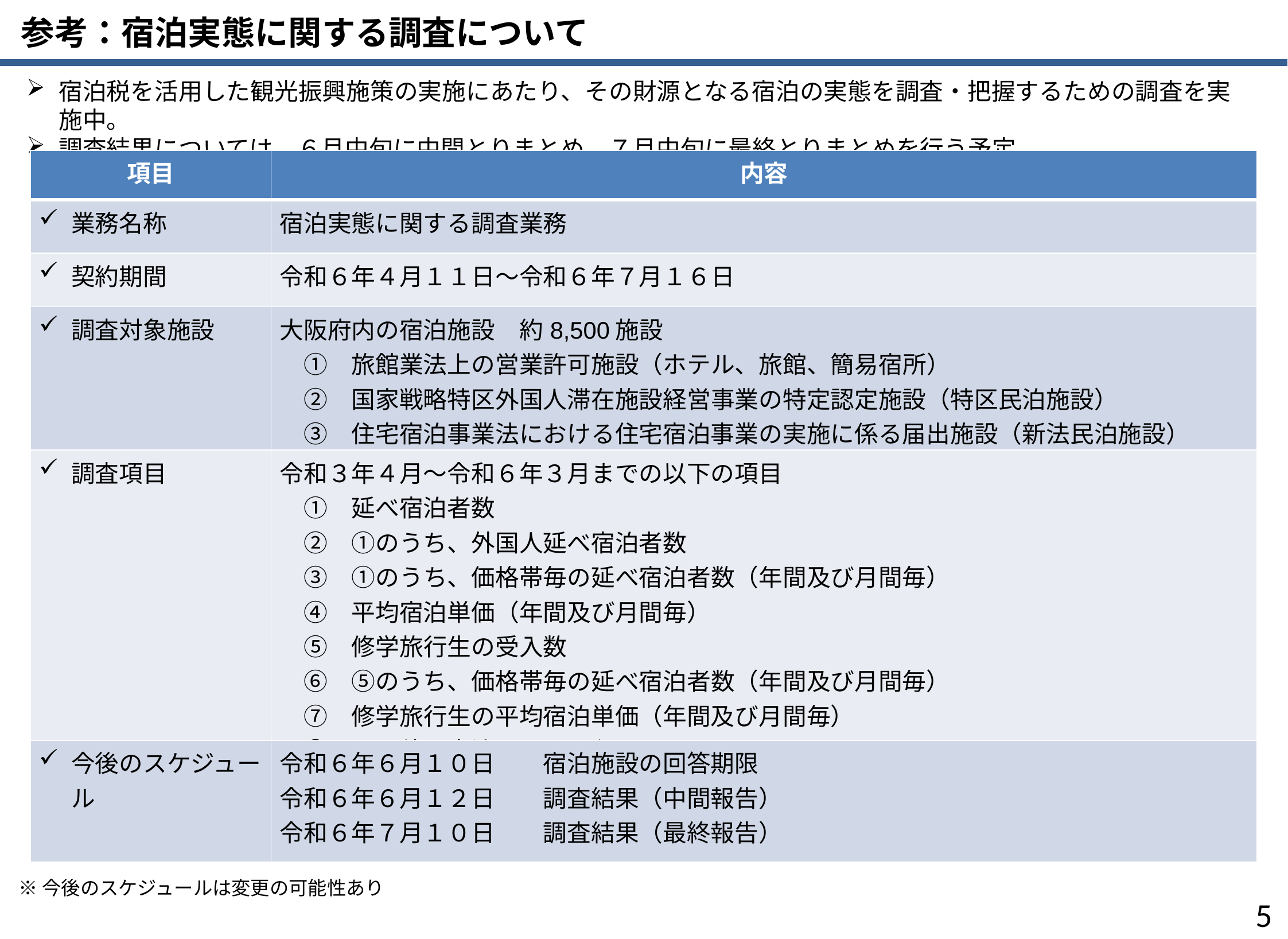

参考：宿泊実態に関する調査について
宿泊税を活用した観光振興施策の実施にあたり、その財源となる宿泊の実態を調査・把握するための調査を実施中。
調査結果については、６月中旬に中間とりまとめ、７月中旬に最終とりまとめを行う予定。
| 項目 | 内容 |
| --- | --- |
| 業務名称 | 宿泊実態に関する調査業務 |
| 契約期間 | 令和６年４月１１日～令和６年７月１６日 |
| 調査対象施設 | 大阪府内の宿泊施設　約8,500施設 　①　旅館業法上の営業許可施設（ホテル、旅館、簡易宿所） 　②　国家戦略特区外国人滞在施設経営事業の特定認定施設（特区民泊施設） 　③　住宅宿泊事業法における住宅宿泊事業の実施に係る届出施設（新法民泊施設） |
| 調査項目 | 令和３年４月～令和６年３月までの以下の項目 　①　延べ宿泊者数 　②　①のうち、外国人延べ宿泊者数 　③　①のうち、価格帯毎の延べ宿泊者数（年間及び月間毎） 　④　平均宿泊単価（年間及び月間毎） 　⑤　修学旅行生の受入数 　⑥　⑤のうち、価格帯毎の延べ宿泊者数（年間及び月間毎） 　⑦　修学旅行生の平均宿泊単価（年間及び月間毎） 　⑧　その他、宿泊に関する必要な項目 |
| 今後のスケジュール | 令和６年６月１０日　　宿泊施設の回答期限 令和６年６月１２日　　調査結果（中間報告） 令和６年７月１０日　　調査結果（最終報告） |
※今後のスケジュールは変更の可能性あり
5